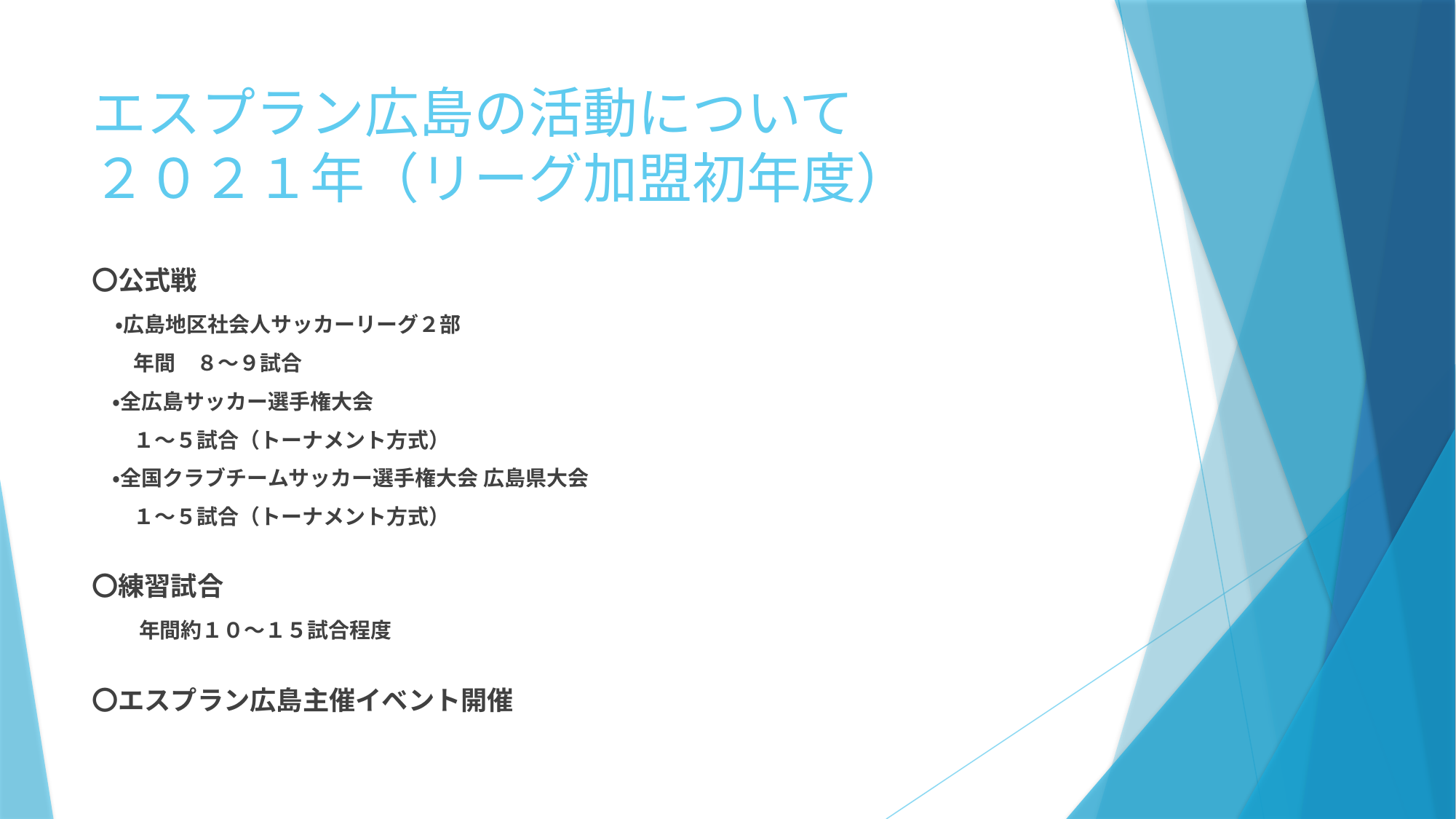

# エスプラン広島の活動について ２０２１年（リーグ加盟初年度）
〇公式戦
　・広島地区社会人サッカーリーグ２部
　　年間　８～９試合
　・全広島サッカー選手権大会
　　１～５試合（トーナメント方式）
　・全国クラブチームサッカー選手権大会 広島県大会
　　１～５試合（トーナメント方式）

〇練習試合
　　年間約１０～１５試合程度

〇エスプラン広島主催イベント開催